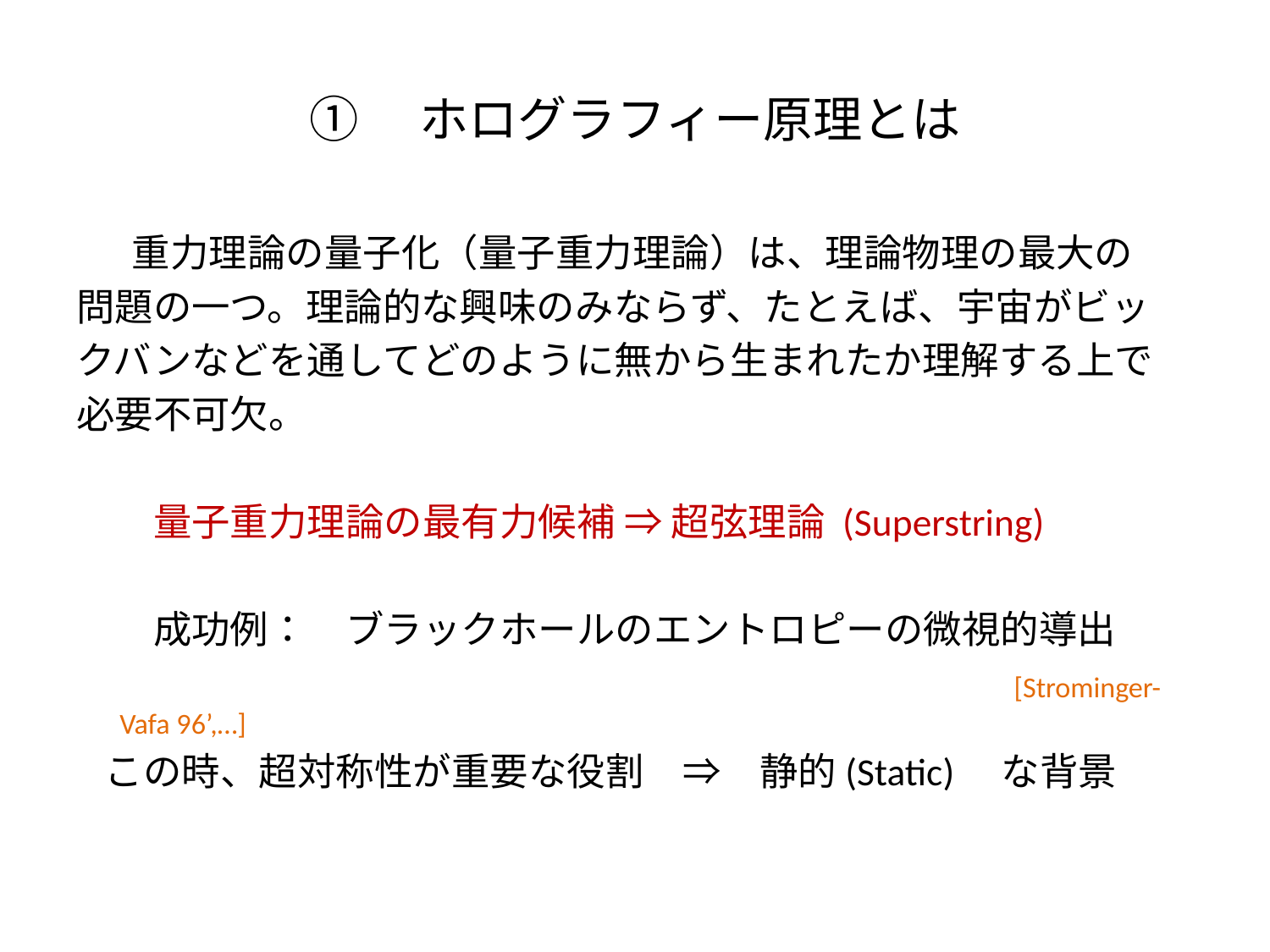

# ①　ホログラフィー原理とは
　  重力理論の量子化（量子重力理論）は、理論物理の最大の
問題の一つ。理論的な興味のみならず、たとえば、宇宙がビッ
クバンなどを通してどのように無から生まれたか理解する上で
必要不可欠。

　　量子重力理論の最有力候補 ⇒ 超弦理論 (Superstring)

　　成功例：　ブラックホールのエントロピーの微視的導出
　　　　　　　　　　　　　　　　　　　　　     　　[Strominger-Vafa 96’,…]
　この時、超対称性が重要な役割　⇒　静的(Static)　な背景